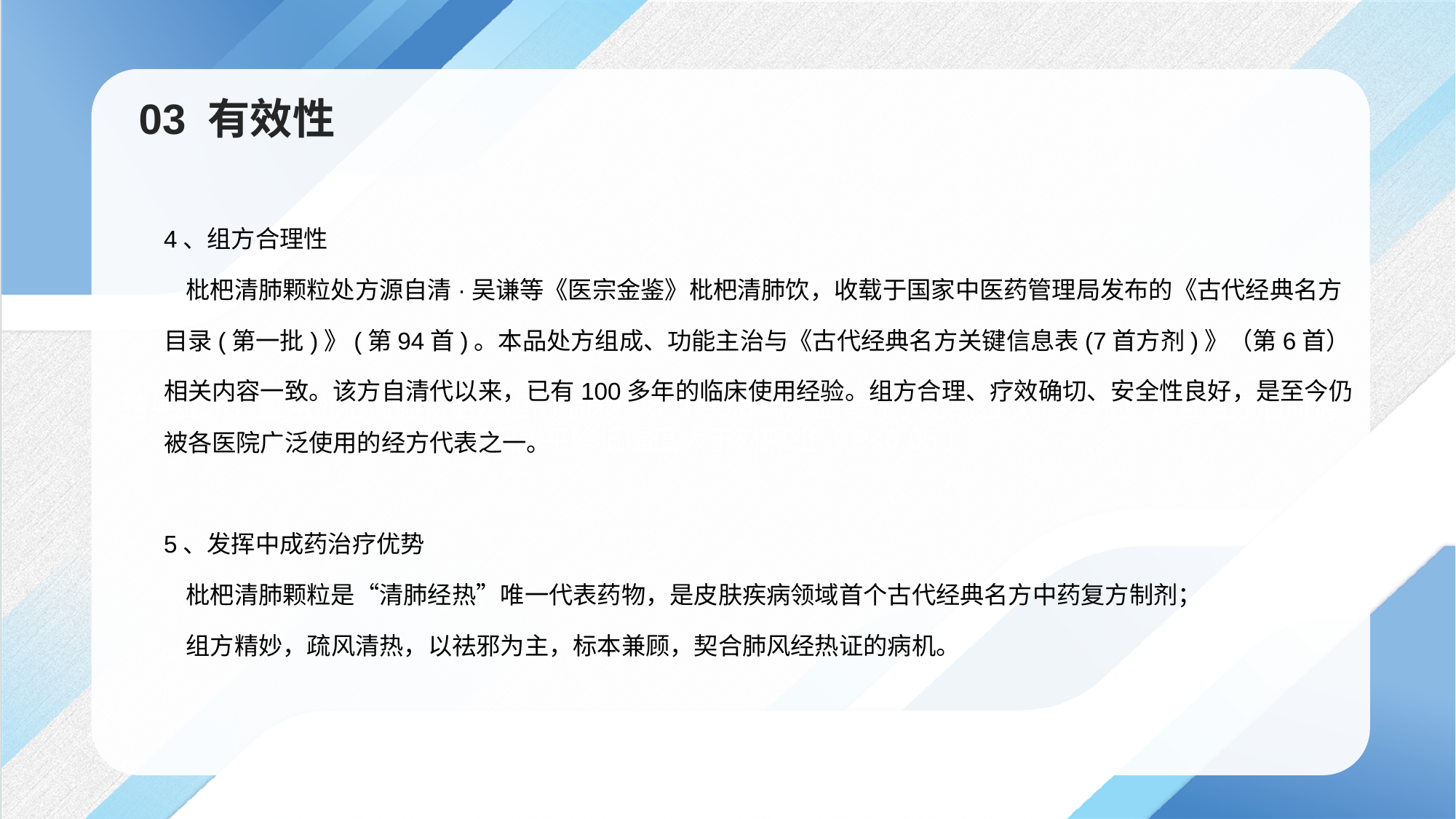

结果显示，应用枇杷清肺饮治疗组的临床疗效（95.8%）显著优于对照组（79.2%），且治疗后血清睾酮水平降低幅度大于对照组（P<0.05）。
03 有效性
4、组方合理性
   枇杷清肺颗粒处方源自清·吴谦等《医宗金鉴》枇杷清肺饮，收载于国家中医药管理局发布的《古代经典名方目录(第一批)》(第94首)。本品处方组成、功能主治与《古代经典名方关键信息表(7首方剂)》（第6首）相关内容一致。该方自清代以来，已有100多年的临床使用经验。组方合理、疗效确切、安全性良好，是至今仍被各医院广泛使用的经方代表之一。

5、发挥中成药治疗优势
   枇杷清肺颗粒是“清肺经热”唯一代表药物，是皮肤疾病领域首个古代经典名方中药复方制剂；
   组方精妙，疏风清热，以祛邪为主，标本兼顾，契合肺风经热证的病机。

7